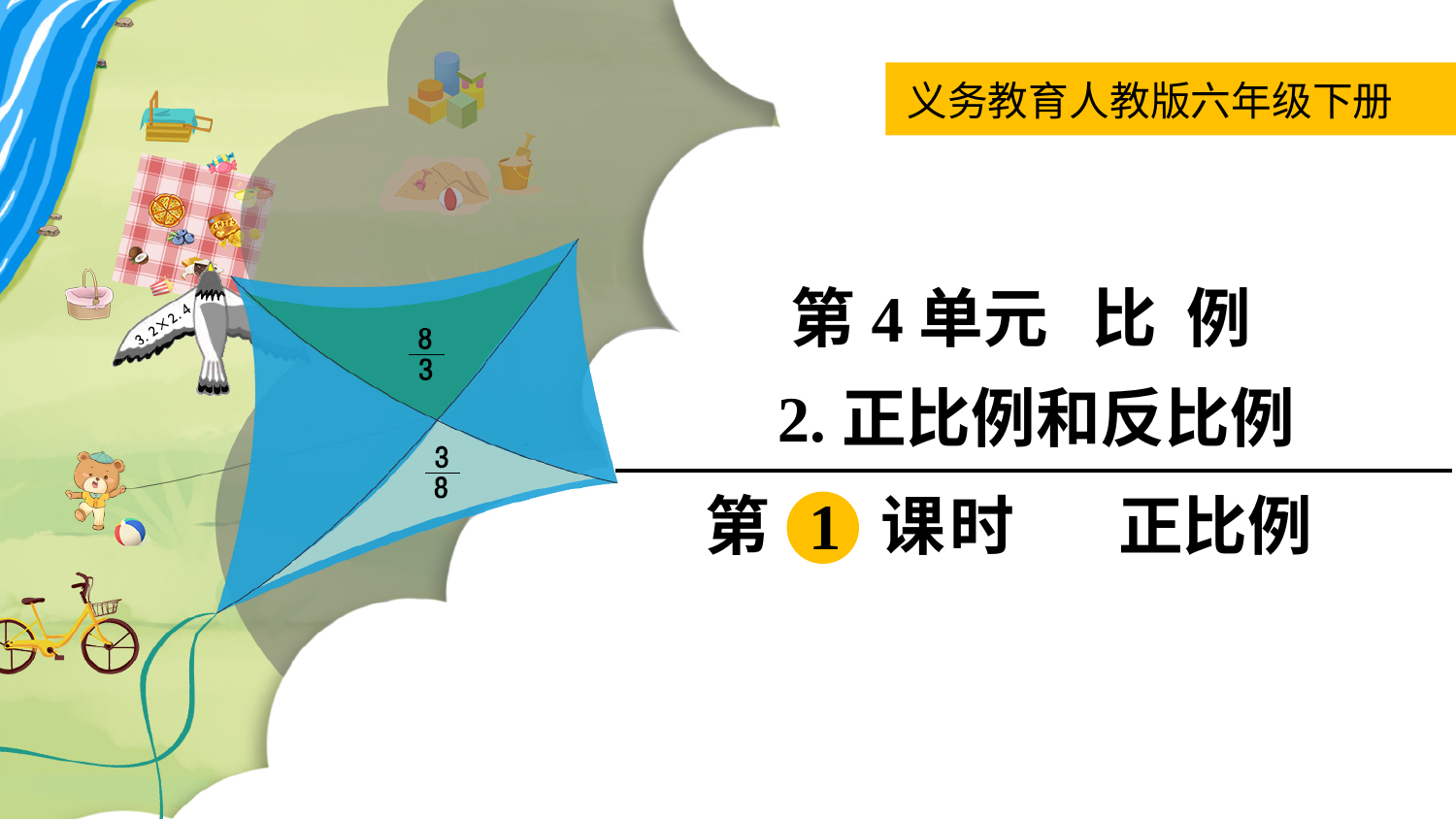

义务教育人教版六年级下册
第4单元   比  例
2.正比例和反比例
第 1 课时
正比例